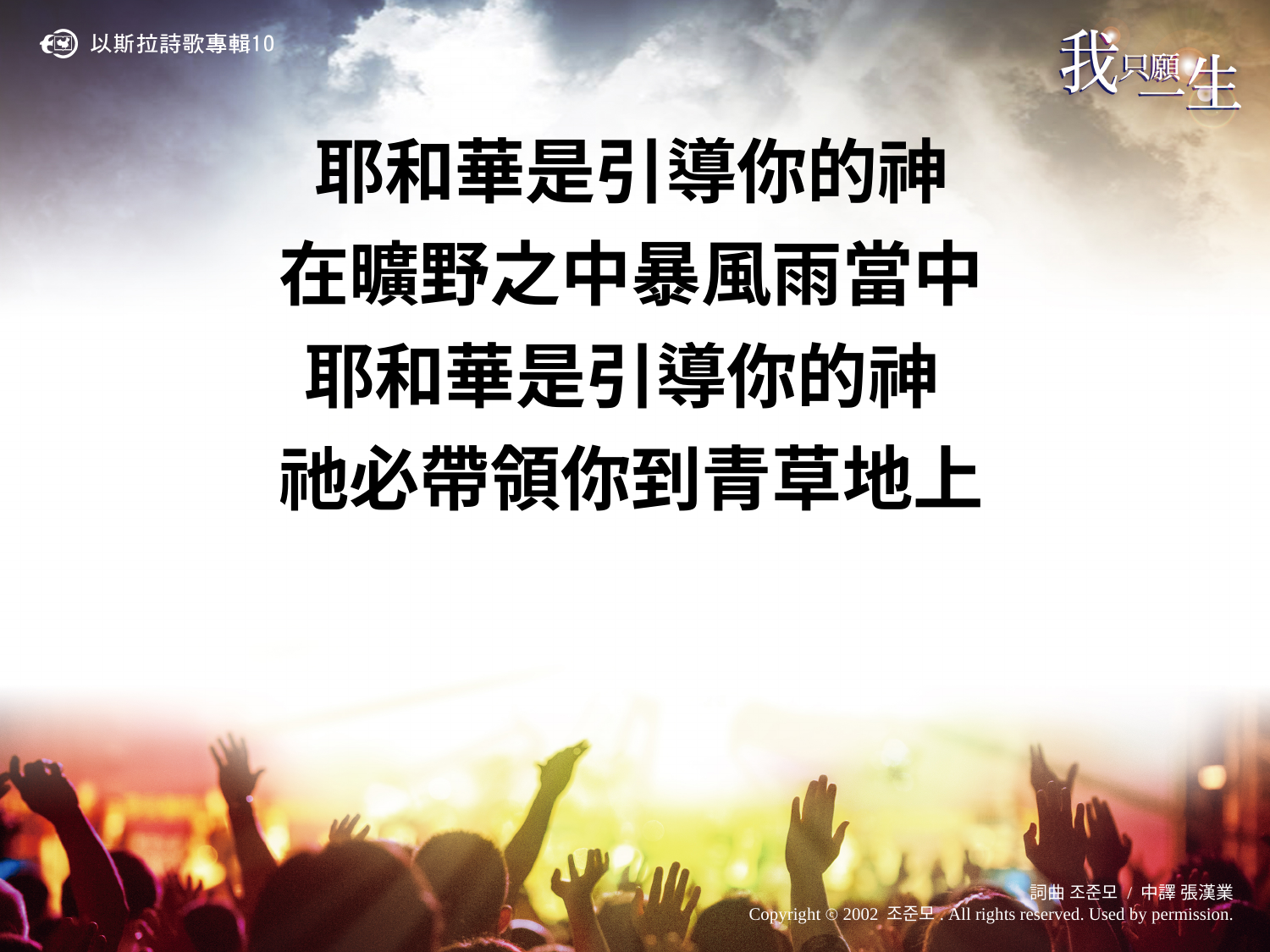

耶和華是引導你的神
在曠野之中暴風雨當中
耶和華是引導你的神
祂必帶領你到青草地上
詞曲 조준모 / 中譯 張漢業
Copyright ⓒ 2002 조준모. All rights reserved. Used by permission.